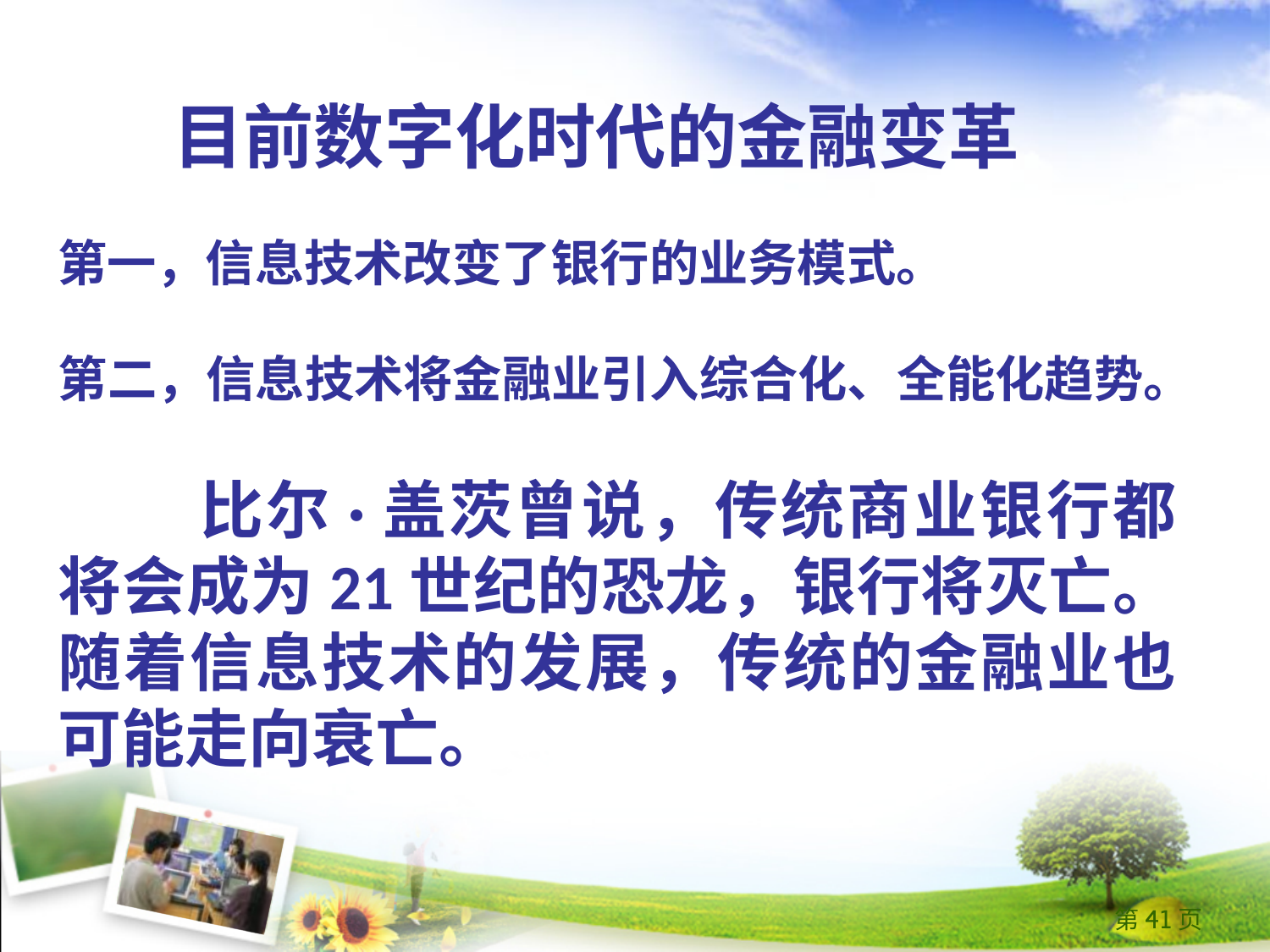

目前数字化时代的金融变革
第一，信息技术改变了银行的业务模式。

第二，信息技术将金融业引入综合化、全能化趋势。
     比尔·盖茨曾说，传统商业银行都将会成为21世纪的恐龙，银行将灭亡。随着信息技术的发展，传统的金融业也可能走向衰亡。
第41页